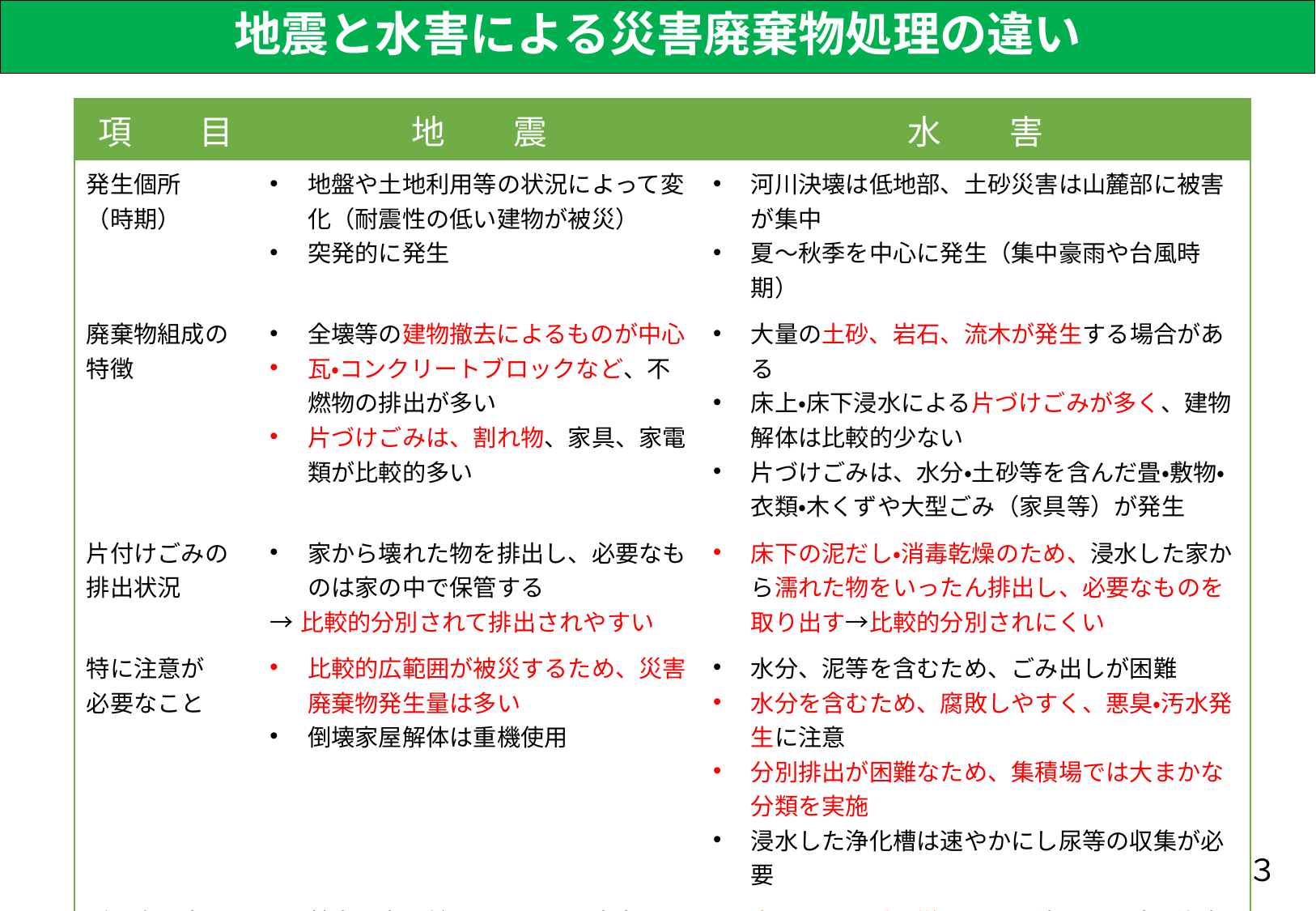

# 地震と水害による災害廃棄物処理の違い
| 項　　目 | 地　　震 | 水　　害 |
| --- | --- | --- |
| 発生個所 （時期） | 地盤や土地利用等の状況によって変化（耐震性の低い建物が被災） 突発的に発生 | 河川決壊は低地部、土砂災害は山麓部に被害が集中 夏～秋季を中心に発生（集中豪雨や台風時期） |
| 廃棄物組成の特徴 | 全壊等の建物撤去によるものが中心 瓦・コンクリートブロックなど、不燃物の排出が多い 片づけごみは、割れ物、家具、家電類が比較的多い | 大量の土砂、岩石、流木が発生する場合がある 床上・床下浸水による片づけごみが多く、建物解体は比較的少ない 片づけごみは、水分・土砂等を含んだ畳・敷物・衣類・木くずや大型ごみ（家具等）が発生 |
| 片付けごみの排出状況 | 家から壊れた物を排出し、必要なものは家の中で保管する →比較的分別されて排出されやすい | 床下の泥だし・消毒乾燥のため、浸水した家から濡れた物をいったん排出し、必要なものを取り出す→比較的分別されにくい |
| 特に注意が 必要なこと | 比較的広範囲が被災するため、災害廃棄物発生量は多い 倒壊家屋解体は重機使用 | 水分、泥等を含むため、ごみ出しが困難 水分を含むため、腐敗しやすく、悪臭・汚水発生に注意 分別排出が困難なため、集積場では大まかな分類を実施 浸水した浄化槽は速やかにし尿等の収集が必要 |
| ごみ出し先、 収集運搬時の注意点 | 基本は家の前、ガレージや庭先に分別してごみ出し、道路事情が悪い場合は、集積場を検討 | 水分による重量増のため、積み込み時に注意が必要 床上浸水以上は、一軒当たりの排出量が多く、ごみ出しは地震より早くなるため、早期の収集が必要 |
３